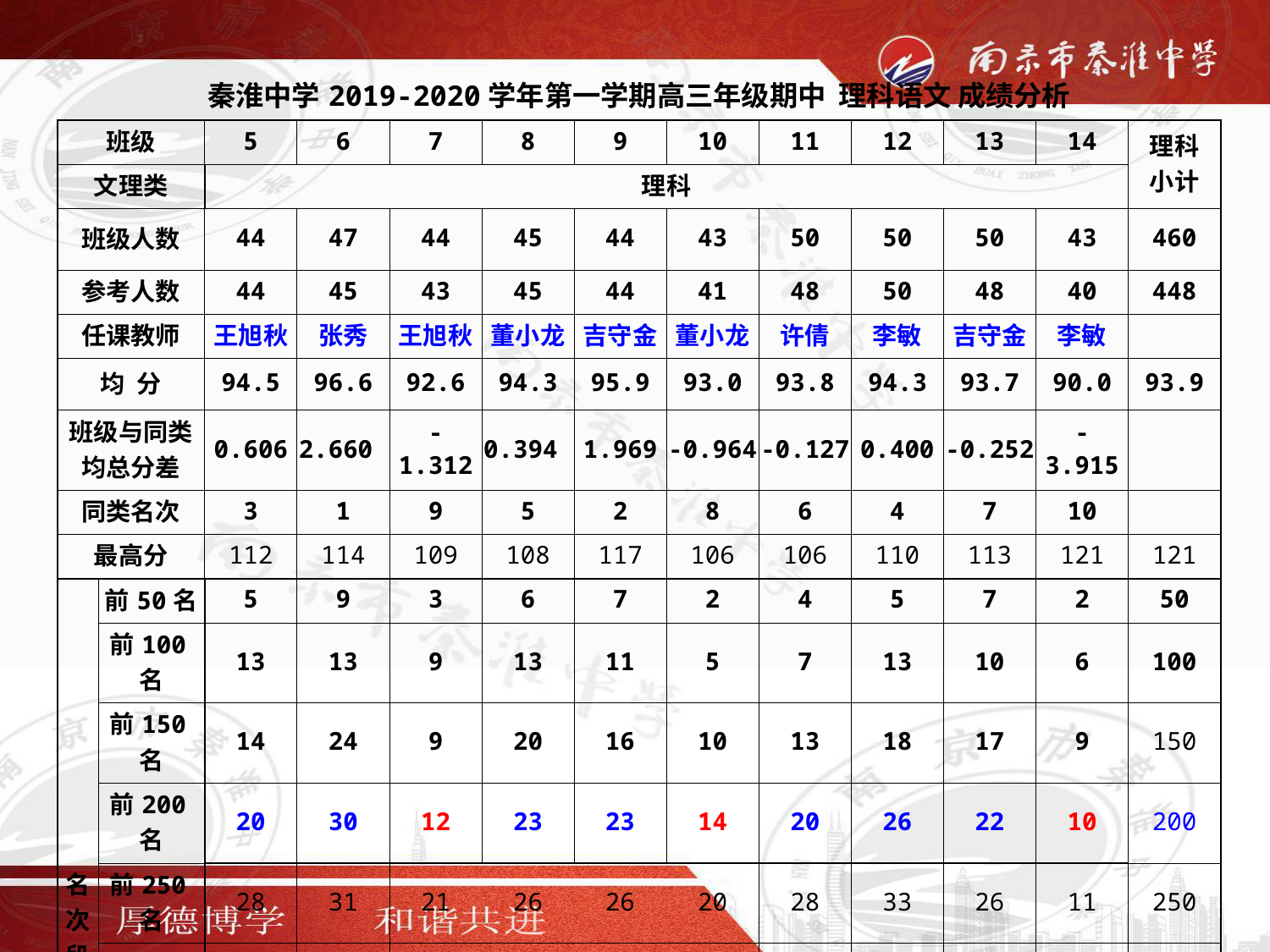

| 秦淮中学2019-2020学年第一学期高三年级期中 理科语文 成绩分析 |  |  |  |  |  |  |  |  |  |  |  |  |
| --- | --- | --- | --- | --- | --- | --- | --- | --- | --- | --- | --- | --- |
| 班级 |  | 5 | 6 | 7 | 8 | 9 | 10 | 11 | 12 | 13 | 14 | 理科 小计 |
| 文理类 |  | 理科 |  |  |  |  |  |  |  |  |  |  |
| 班级人数 |  | 44 | 47 | 44 | 45 | 44 | 43 | 50 | 50 | 50 | 43 | 460 |
| 参考人数 |  | 44 | 45 | 43 | 45 | 44 | 41 | 48 | 50 | 48 | 40 | 448 |
| 任课教师 |  | 王旭秋 | 张秀 | 王旭秋 | 董小龙 | 吉守金 | 董小龙 | 许倩 | 李敏 | 吉守金 | 李敏 |  |
| 均 分 |  | 94.5 | 96.6 | 92.6 | 94.3 | 95.9 | 93.0 | 93.8 | 94.3 | 93.7 | 90.0 | 93.9 |
| 班级与同类 均总分差 |  | 0.606 | 2.660 | -1.312 | 0.394 | 1.969 | -0.964 | -0.127 | 0.400 | -0.252 | -3.915 |  |
| 同类名次 |  | 3 | 1 | 9 | 5 | 2 | 8 | 6 | 4 | 7 | 10 |  |
| 最高分 |  | 112 | 114 | 109 | 108 | 117 | 106 | 106 | 110 | 113 | 121 | 121 |
| 名次段 | 前50名 | 5 | 9 | 3 | 6 | 7 | 2 | 4 | 5 | 7 | 2 | 50 |
|  | 前100名 | 13 | 13 | 9 | 13 | 11 | 5 | 7 | 13 | 10 | 6 | 100 |
|  | 前150名 | 14 | 24 | 9 | 20 | 16 | 10 | 13 | 18 | 17 | 9 | 150 |
|  | 前200名 | 20 | 30 | 12 | 23 | 23 | 14 | 20 | 26 | 22 | 10 | 200 |
|  | 前250名 | 28 | 31 | 21 | 26 | 26 | 20 | 28 | 33 | 26 | 11 | 250 |
|  | 前300名 | 31 | 36 | 25 | 32 | 31 | 28 | 35 | 35 | 31 | 16 | 300 |
|  | 前350名 | 35 | 40 | 32 | 33 | 38 | 33 | 43 | 40 | 35 | 21 | 350 |
|  | 前400名 | 40 | 43 | 39 | 40 | 44 | 36 | 44 | 44 | 41 | 29 | 400 |
|  | 前450名 | 44 | 45 | 43 | 45 | 44 | 41 | 48 | 50 | 48 | 40 | 448 |